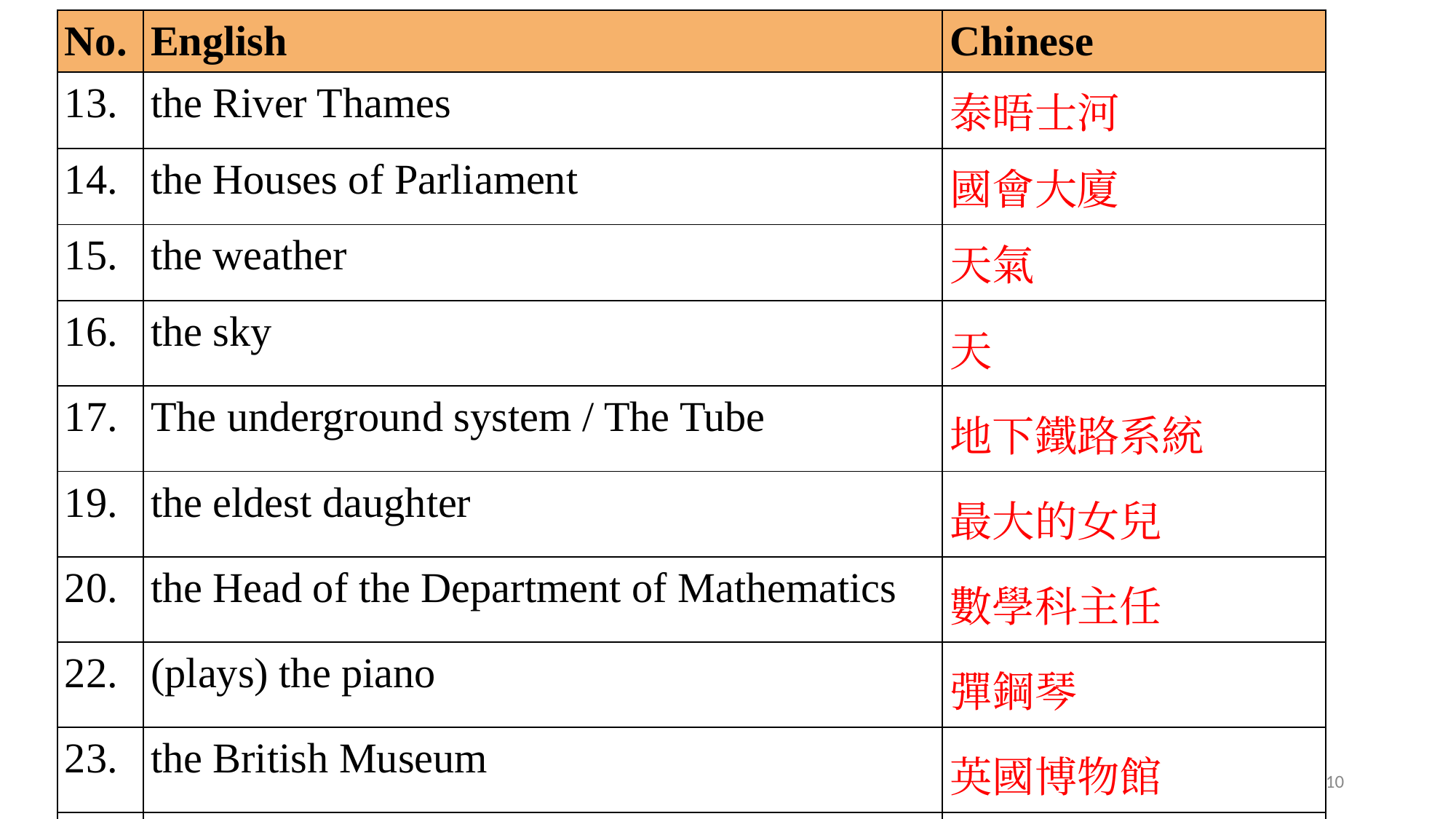

| No. | English | Chinese |
| --- | --- | --- |
| 13. | the River Thames | 泰晤士河 |
| 14. | the Houses of Parliament | 國會大廈 |
| 15. | the weather | 天氣 |
| 16. | the sky | 天 |
| 17. | The underground system / The Tube | 地下鐵路系統 |
| 19. | the eldest daughter | 最大的女兒 |
| 20. | the Head of the Department of Mathematics | 數學科主任 |
| 22. | (plays) the piano | 彈鋼琴 |
| 23. | the British Museum | 英國博物館 |
| 27. | the UK | 英國 |
10